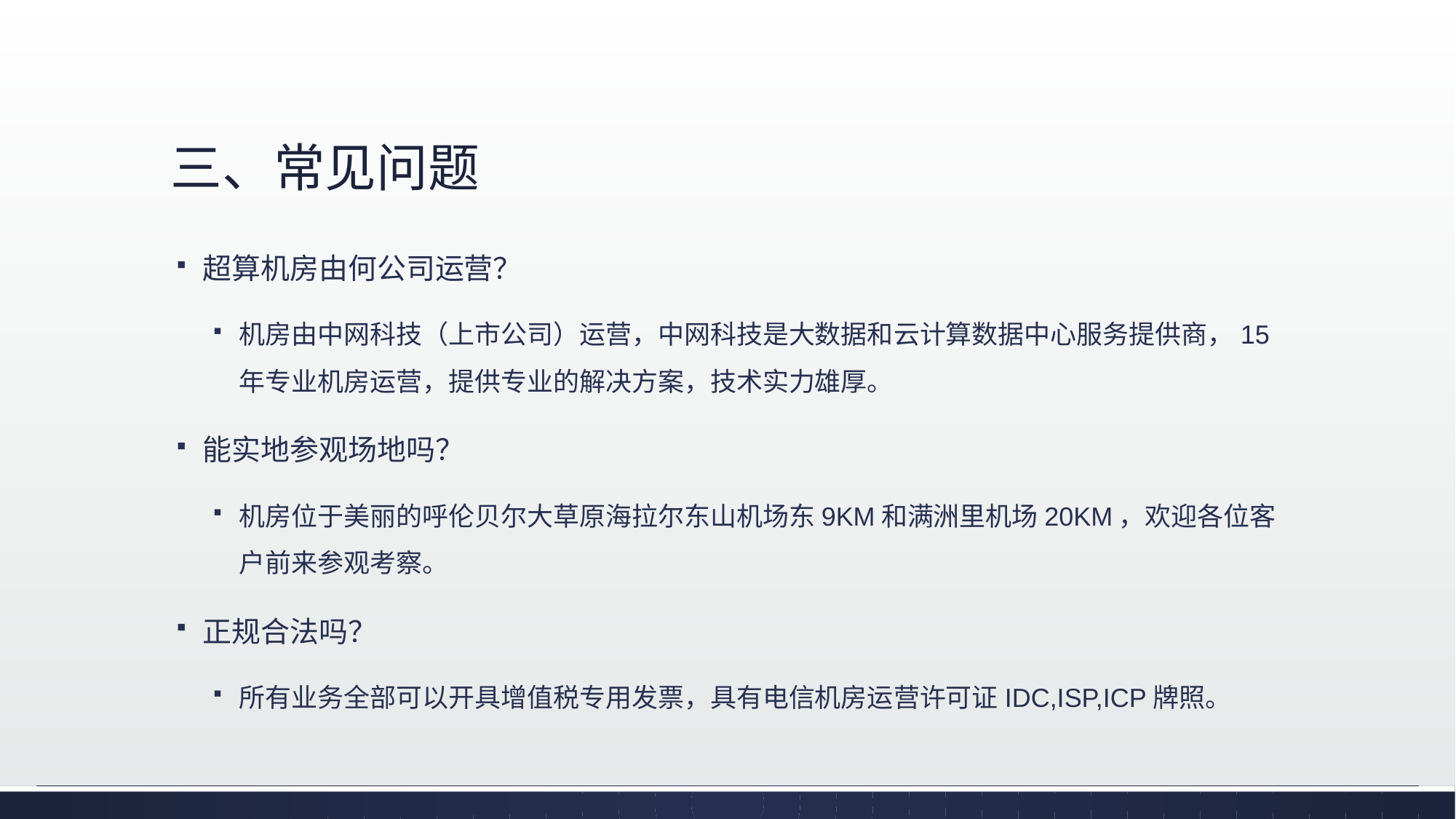

# 三、常见问题
超算机房由何公司运营？
机房由中网科技（上市公司）运营，中网科技是大数据和云计算数据中心服务提供商，15年专业机房运营，提供专业的解决方案，技术实力雄厚。
能实地参观场地吗？
机房位于美丽的呼伦贝尔大草原海拉尔东山机场东9KM和满洲里机场20KM，欢迎各位客户前来参观考察。
正规合法吗？
所有业务全部可以开具增值税专用发票，具有电信机房运营许可证IDC,ISP,ICP牌照。